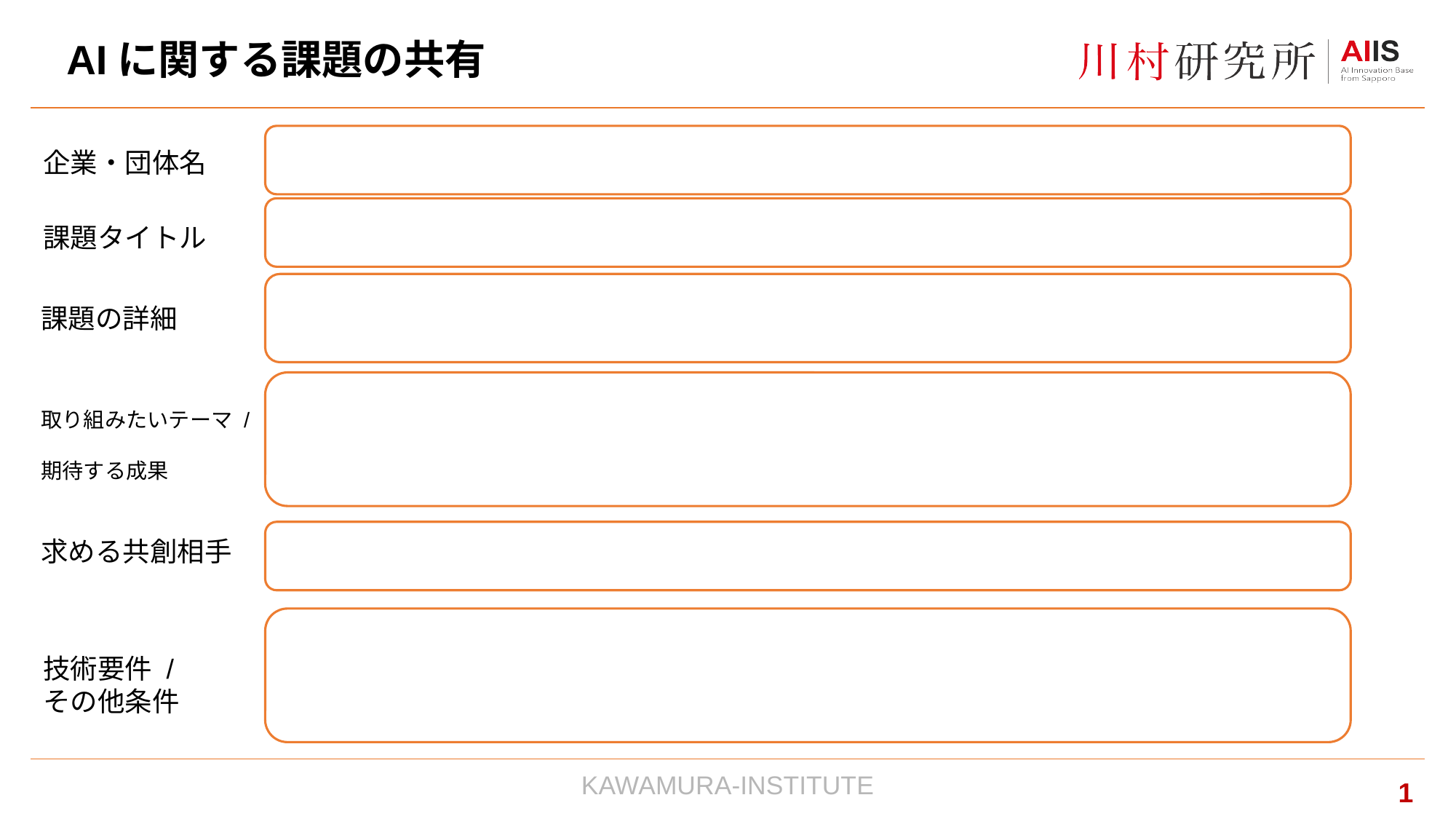

AIに関する課題の共有

企業・団体名

課題タイトル

課題の詳細

取り組みたいテーマ /
期待する成果

求める共創相手

技術要件 /
その他条件
1